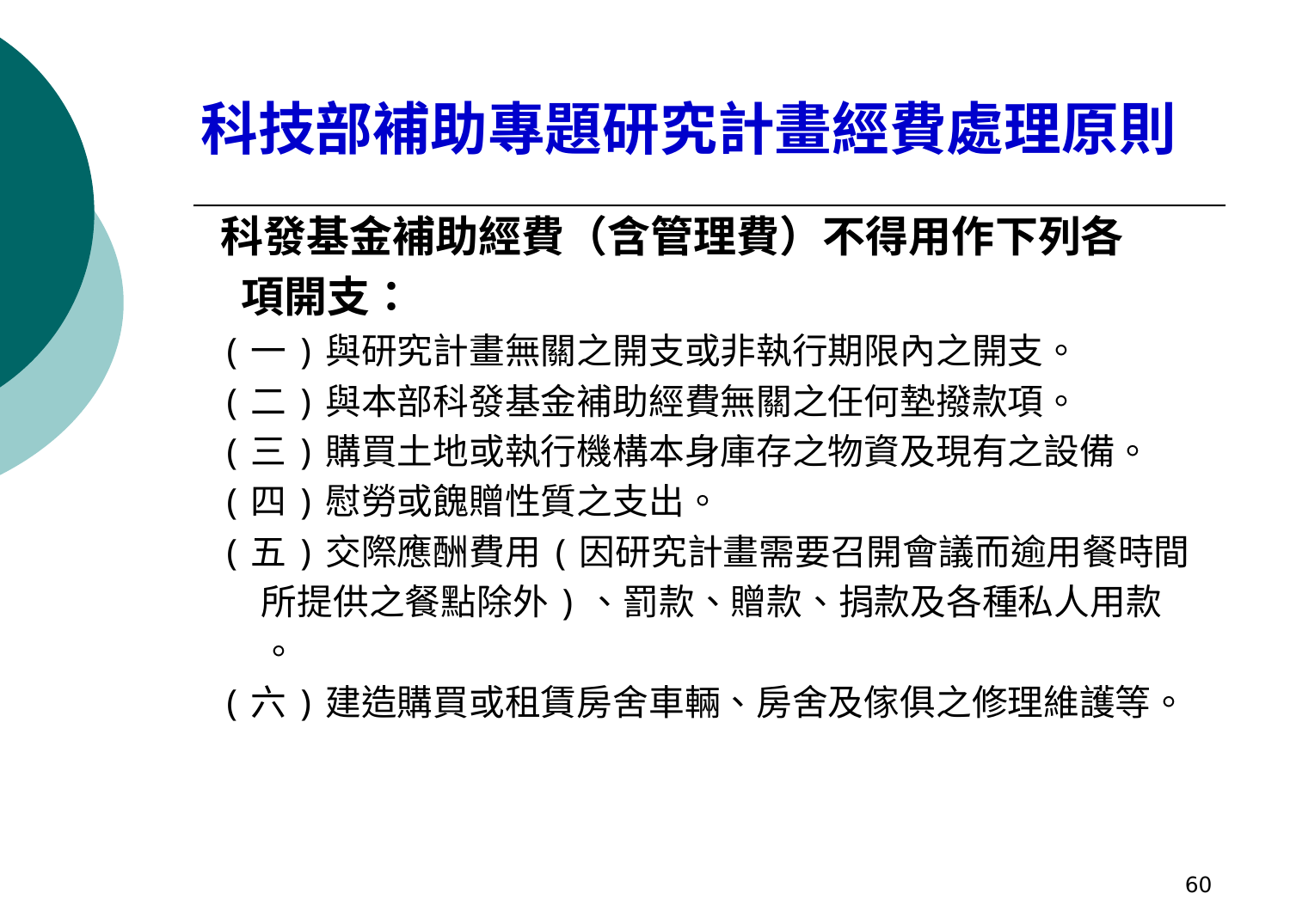

科技部補助專題研究計畫經費處理原則

科發基金補助經費（含管理費）不得用作下列各
 項開支：
(一)與研究計畫無關之開支或非執行期限內之開支。
(二)與本部科發基金補助經費無關之任何墊撥款項。
(三)購買土地或執行機構本身庫存之物資及現有之設備。
(四)慰勞或餽贈性質之支出。
(五)交際應酬費用(因研究計畫需要召開會議而逾用餐時間
    所提供之餐點除外)、罰款、贈款、捐款及各種私人用款
    。
(六)建造購買或租賃房舍車輛、房舍及傢俱之修理維護等。
60